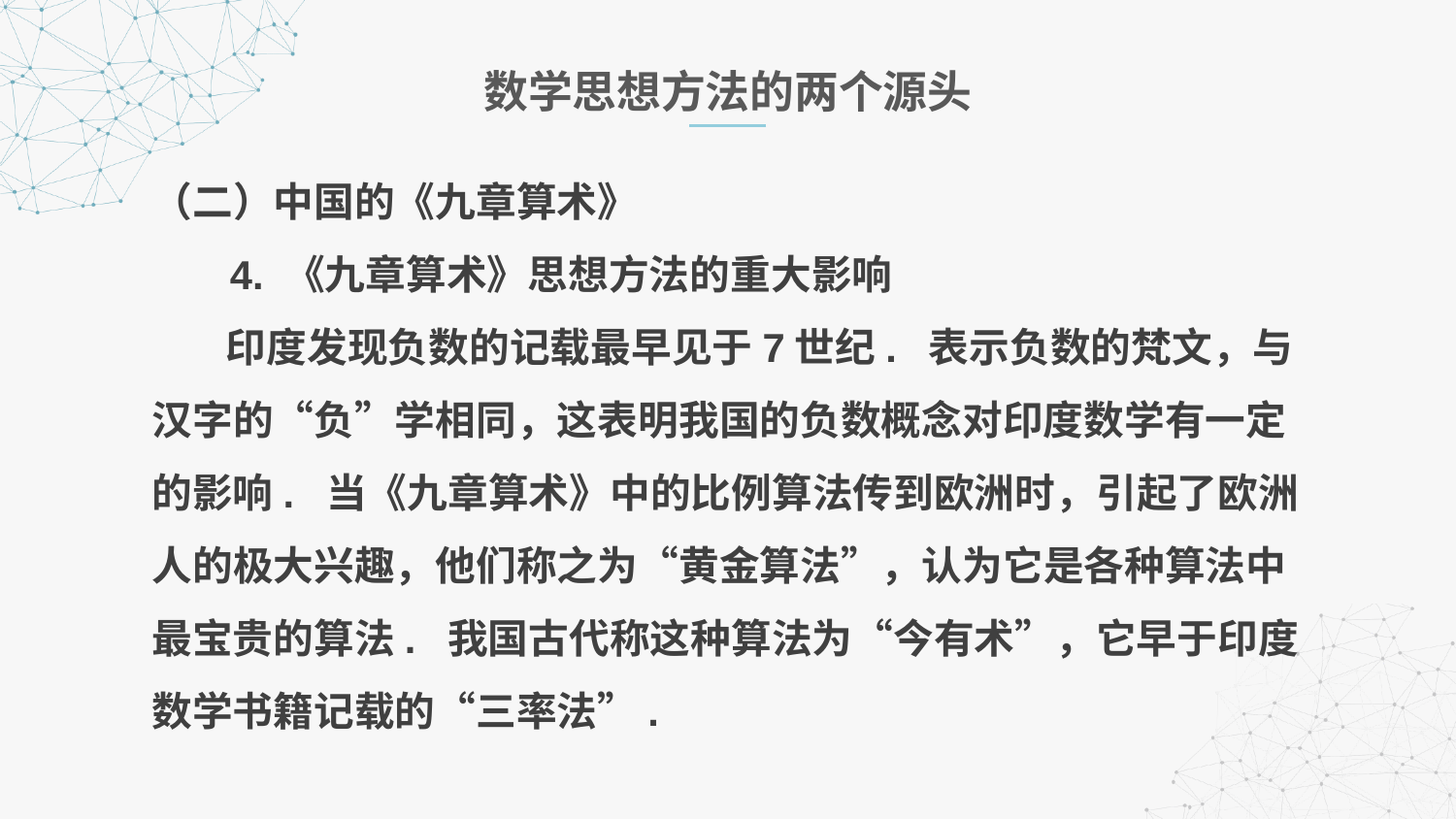

数学思想方法的两个源头
（二）中国的《九章算术》
       4. 《九章算术》思想方法的重大影响
       印度发现负数的记载最早见于7世纪.  表示负数的梵文，与汉字的“负”学相同，这表明我国的负数概念对印度数学有一定的影响.  当《九章算术》中的比例算法传到欧洲时，引起了欧洲人的极大兴趣，他们称之为“黄金算法”，认为它是各种算法中最宝贵的算法.  我国古代称这种算法为“今有术”，它早于印度数学书籍记载的“三率法”.